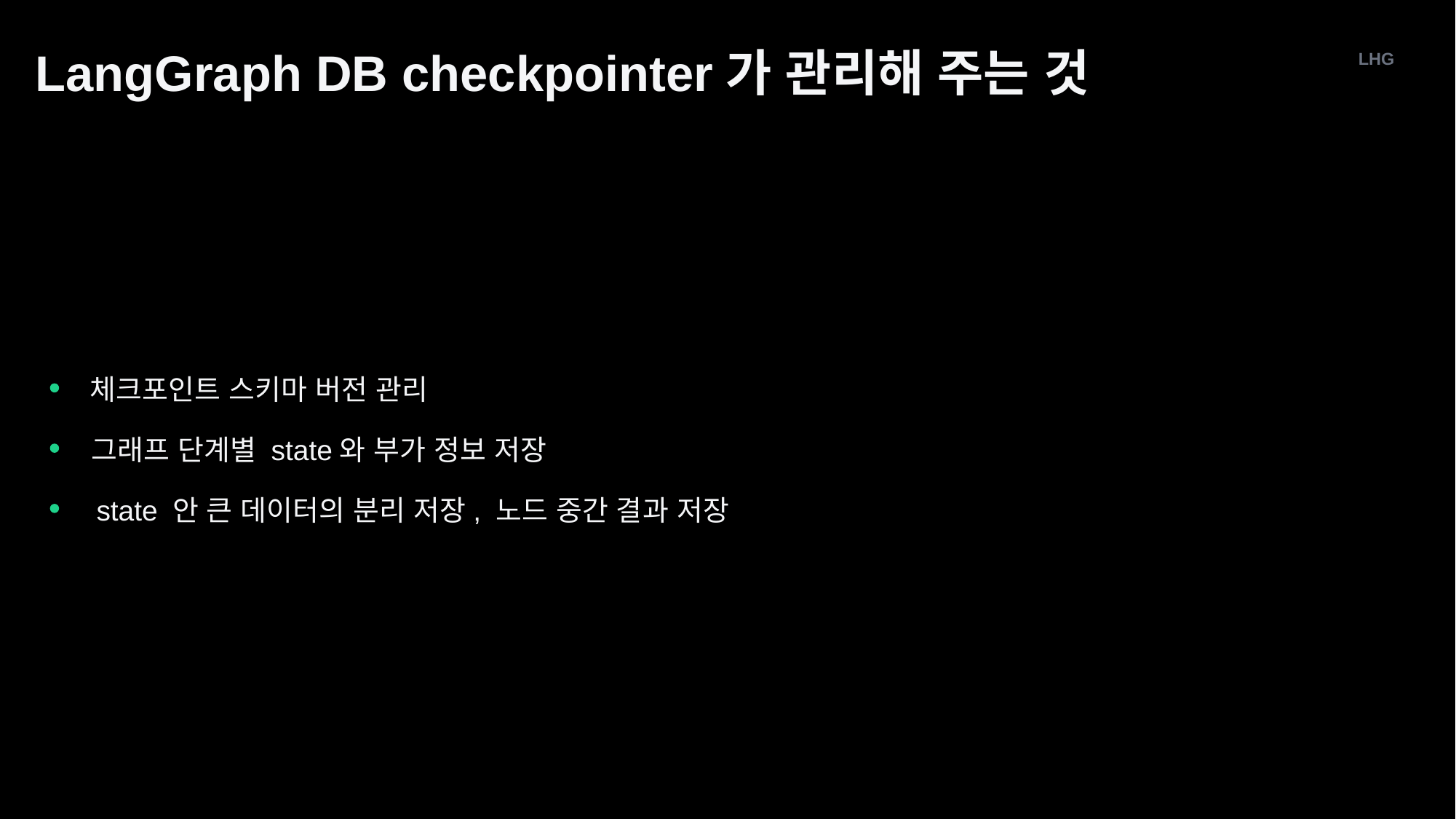

LangGraph DB checkpointer가 관리해 주는 것
LHG
체크포인트 스키마 버전 관리

그래프 단계별 state와 부가 정보 저장

state 안 큰 데이터의 분리 저장, 노드 중간 결과 저장